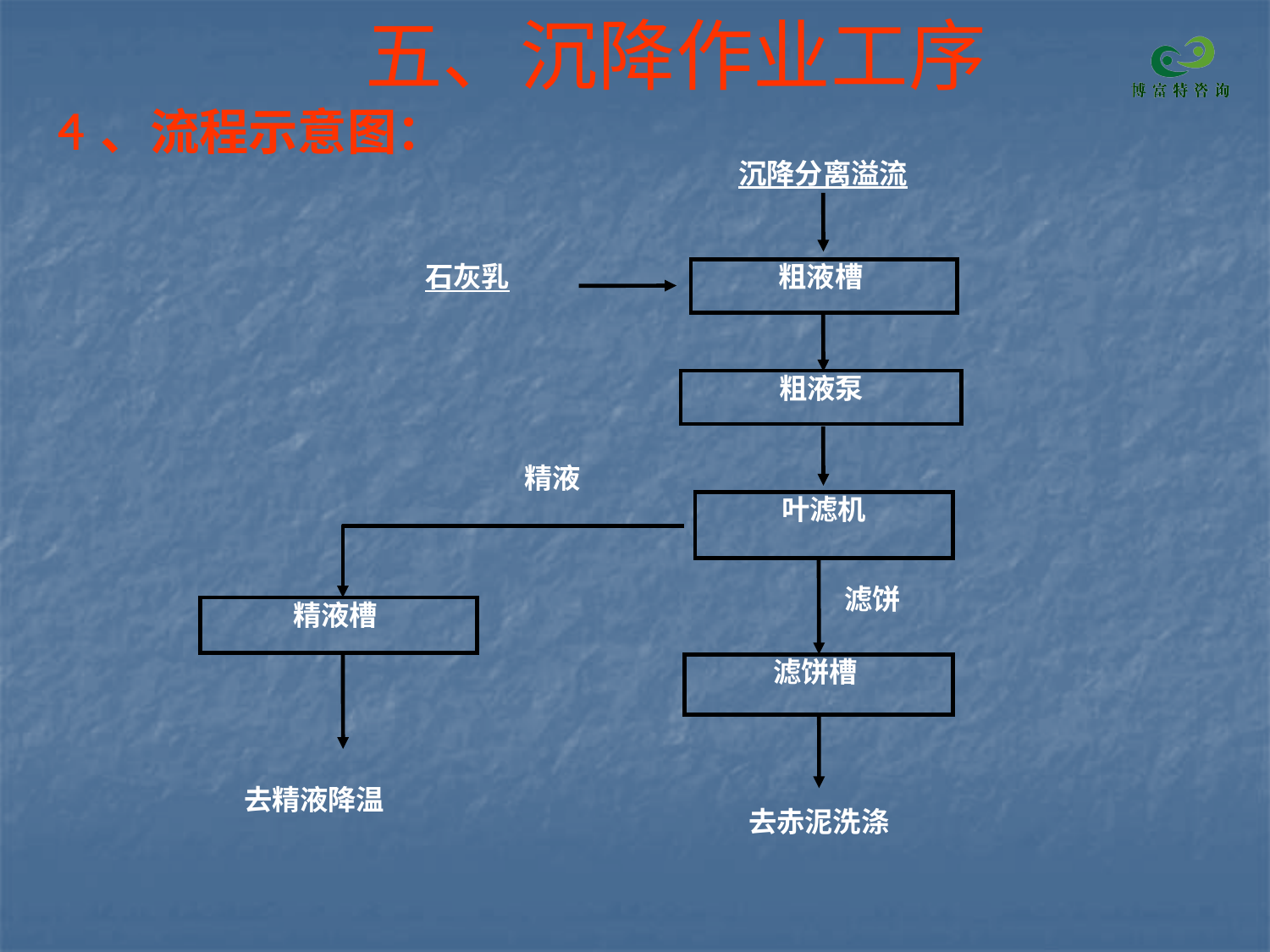

# 五、沉降作业工序
4、流程示意图：
沉降分离溢流

石灰乳
粗液槽

粗液泵

精液
叶滤机

滤饼
精液槽

滤饼槽

去精液降温
去赤泥洗涤